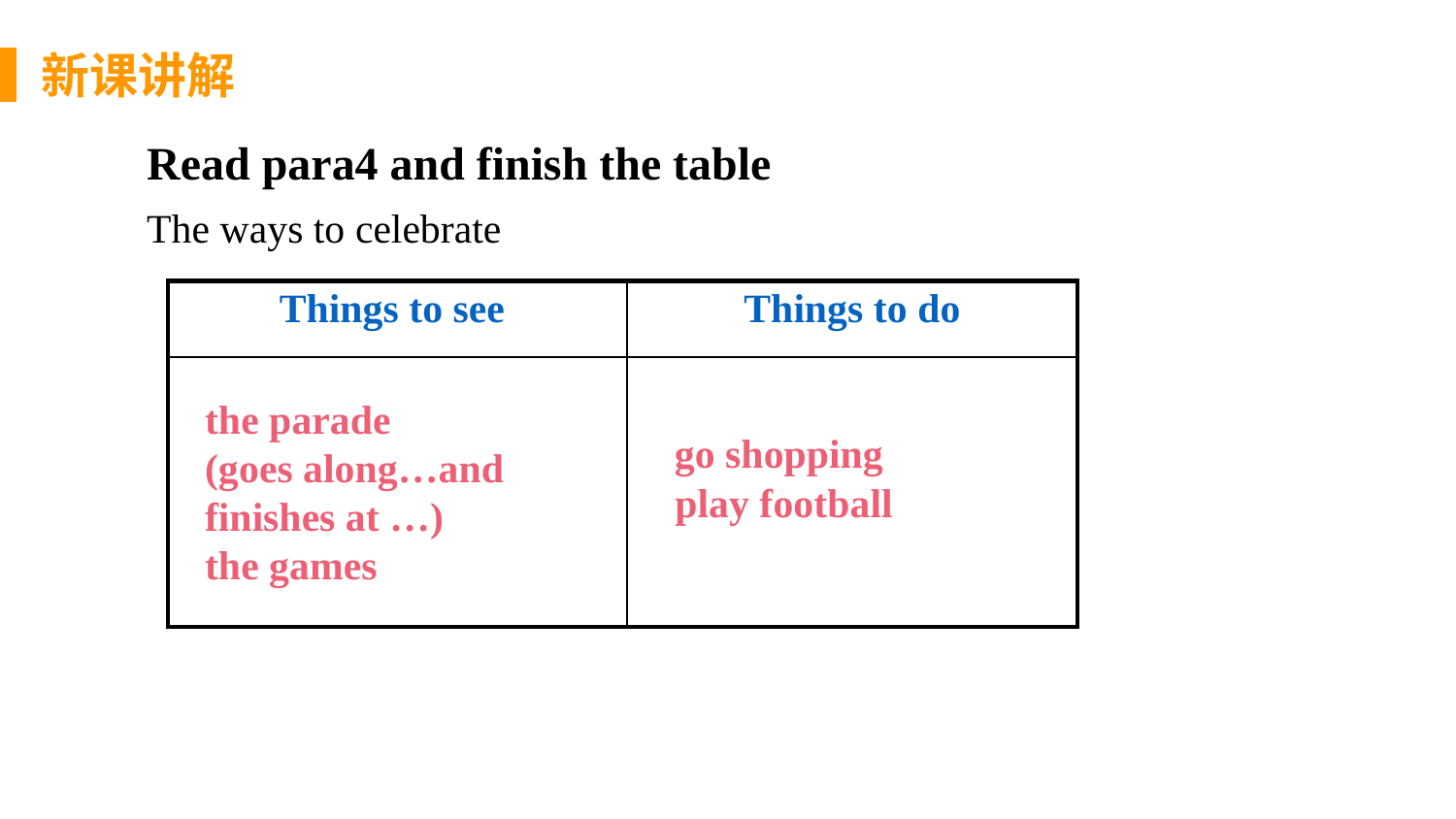

新课讲解

Read para4 and finish the table
The ways to celebrate
| Things to see | Things to do |
| --- | --- |
|  |  |
the parade
(goes along…and
finishes at …)
the games
go shopping
play football